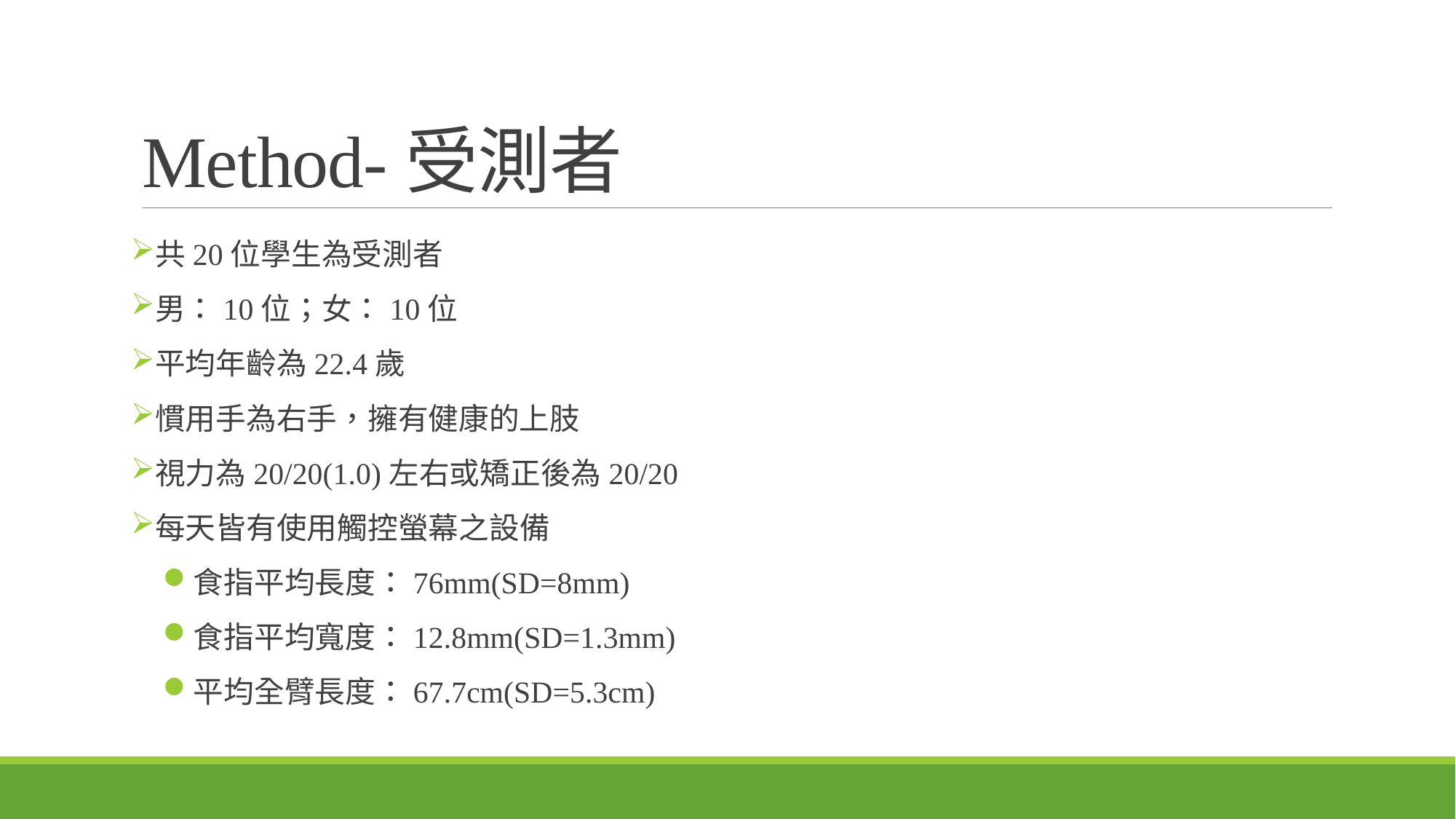

# Method-受測者
共20位學生為受測者
男：10位；女：10位
平均年齡為22.4歲
慣用手為右手，擁有健康的上肢
視力為20/20(1.0)左右或矯正後為20/20
每天皆有使用觸控螢幕之設備
食指平均長度：76mm(SD=8mm)
食指平均寬度：12.8mm(SD=1.3mm)
平均全臂長度：67.7cm(SD=5.3cm)